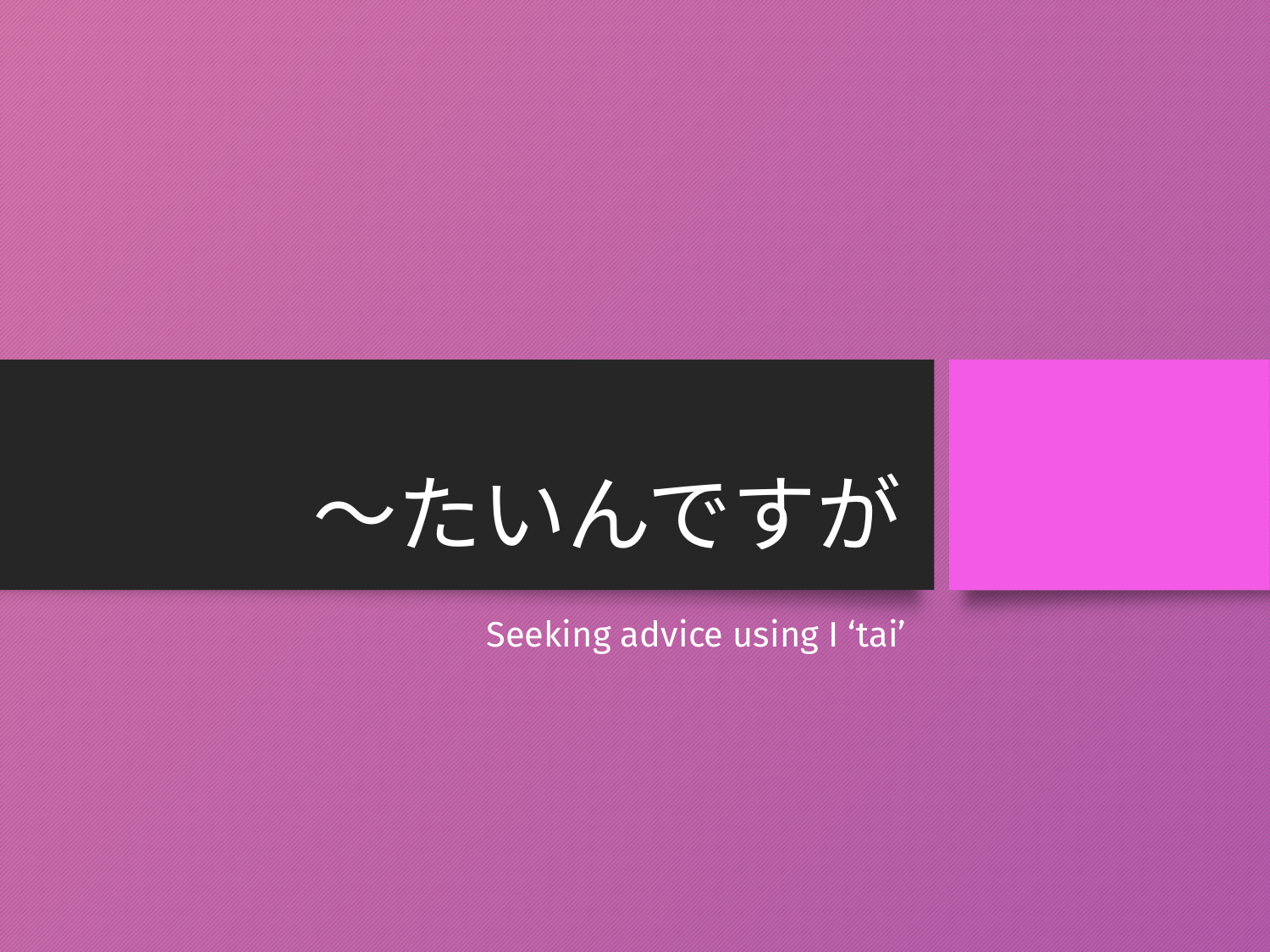

# ～たいんですが
Seeking advice using I ‘tai’